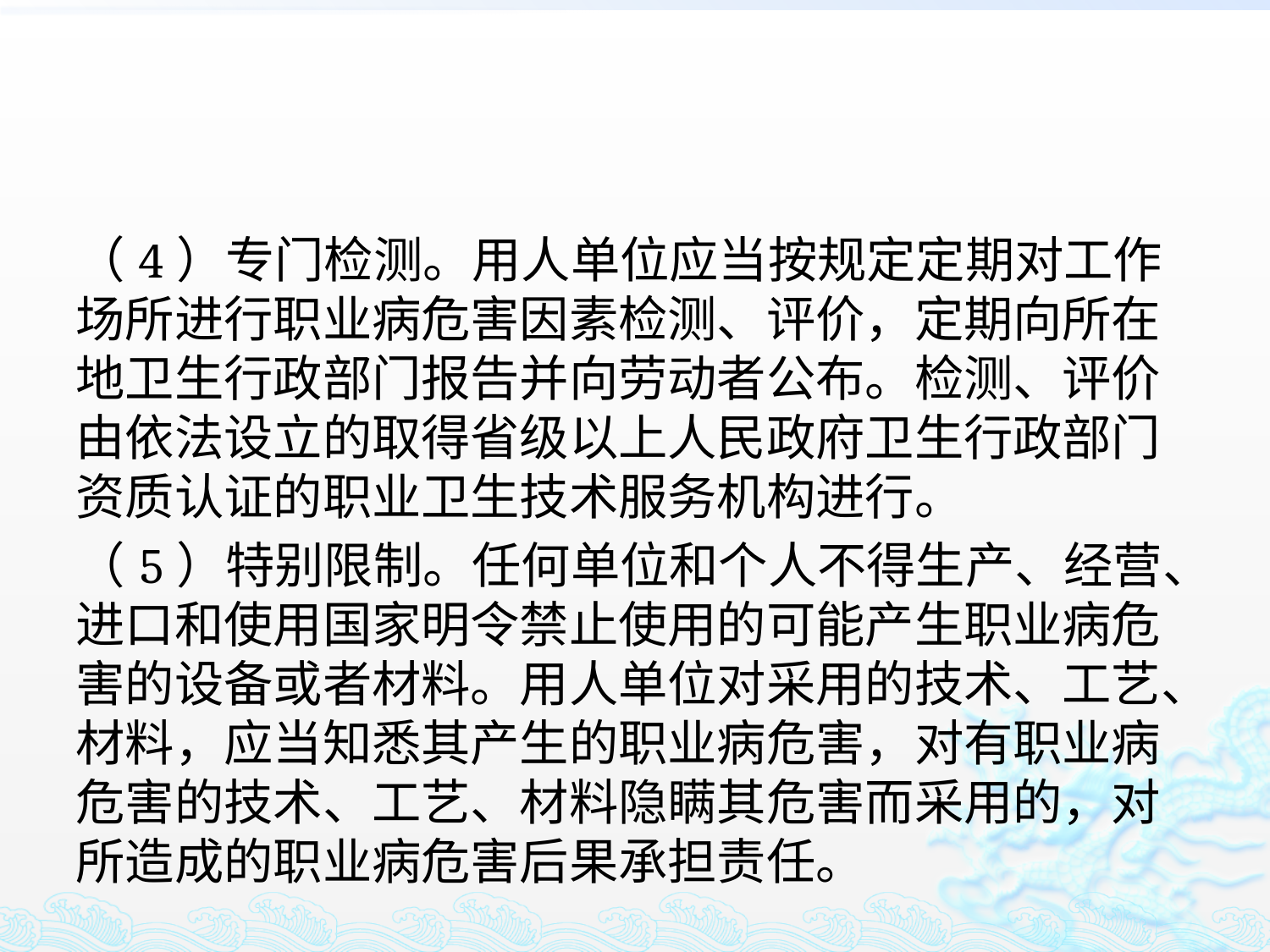

#
（4）专门检测。用人单位应当按规定定期对工作场所进行职业病危害因素检测、评价，定期向所在地卫生行政部门报告并向劳动者公布。检测、评价由依法设立的取得省级以上人民政府卫生行政部门资质认证的职业卫生技术服务机构进行。
（5）特别限制。任何单位和个人不得生产、经营、进口和使用国家明令禁止使用的可能产生职业病危害的设备或者材料。用人单位对采用的技术、工艺、材料，应当知悉其产生的职业病危害，对有职业病危害的技术、工艺、材料隐瞒其危害而采用的，对所造成的职业病危害后果承担责任。